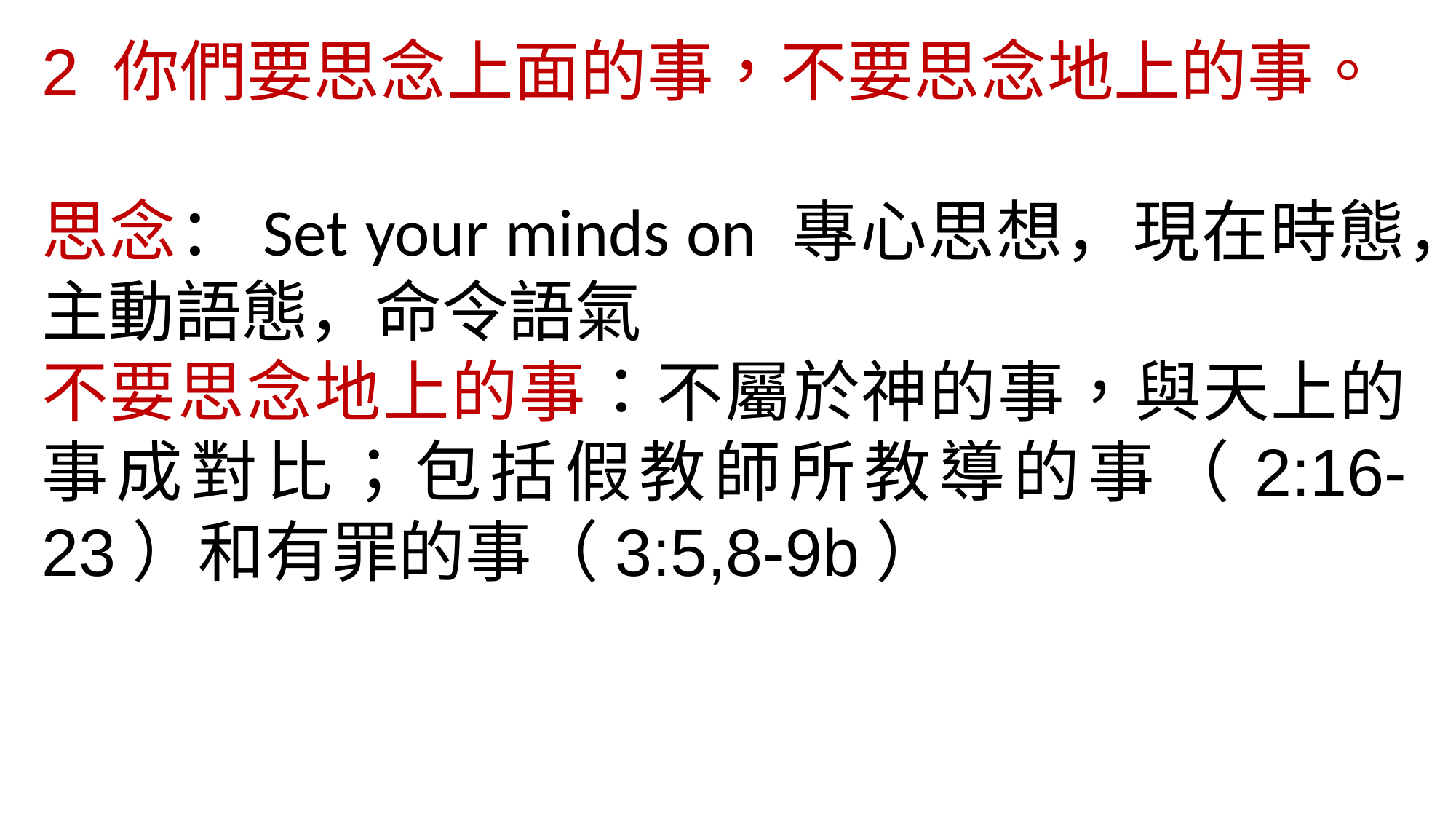

2 你們要思念上面的事，不要思念地上的事。

思念：Set your minds on 專心思想，現在時態，主動語態，命令語氣
不要思念地上的事：不屬於神的事，與天上的事成對比；包括假教師所教導的事（2:16-23）和有罪的事（3:5,8-9b）